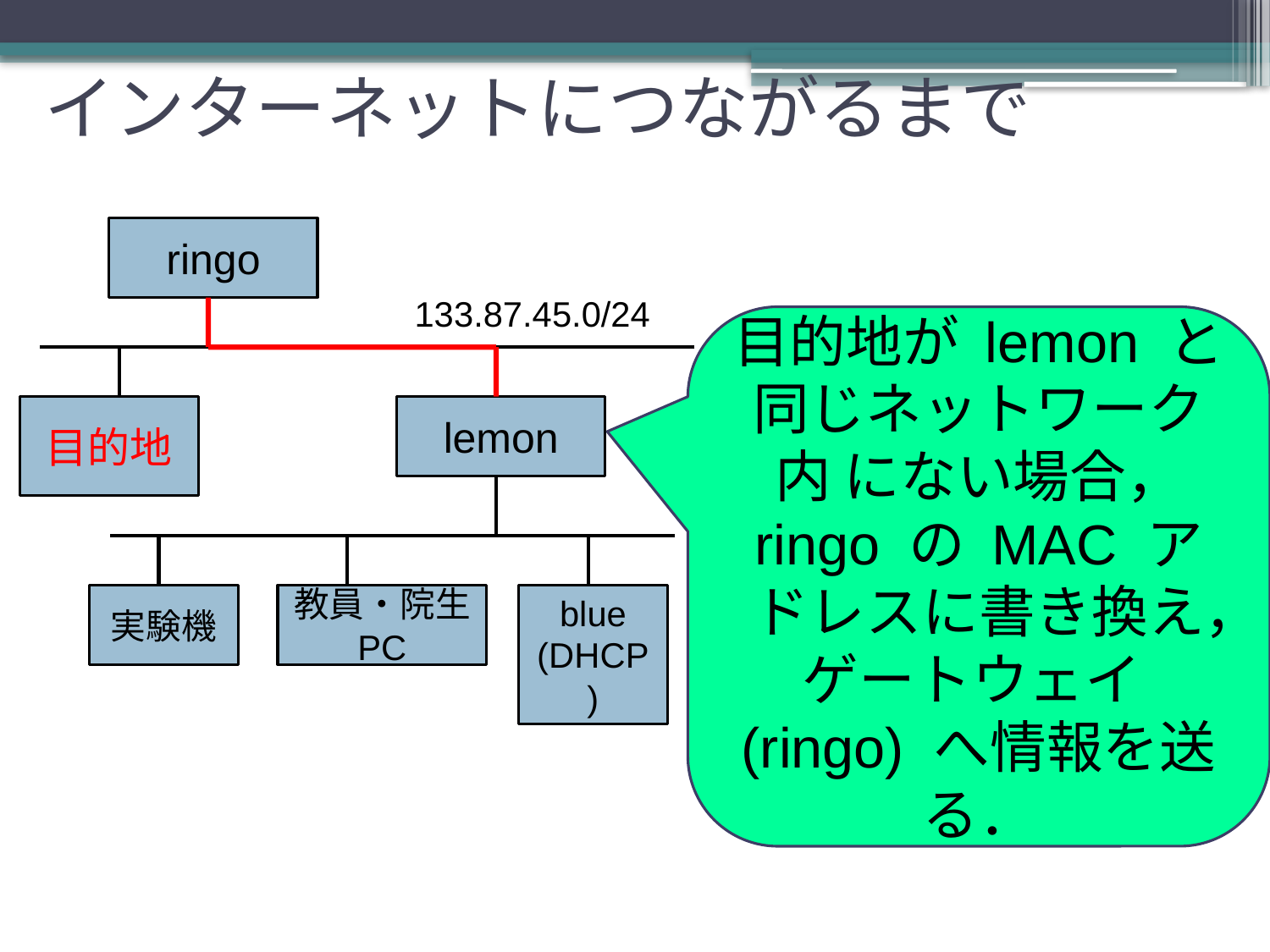

インターネットにつながるまで
ringo
133.87.45.0/24
目的地が lemon と同じネットワーク内 にない場合， ringo の MAC アドレスに書き換え，ゲートウェイ(ringo) へ情報を送る．
目的地
lemon
実験機
教員・院生 PC
blue (DHCP)